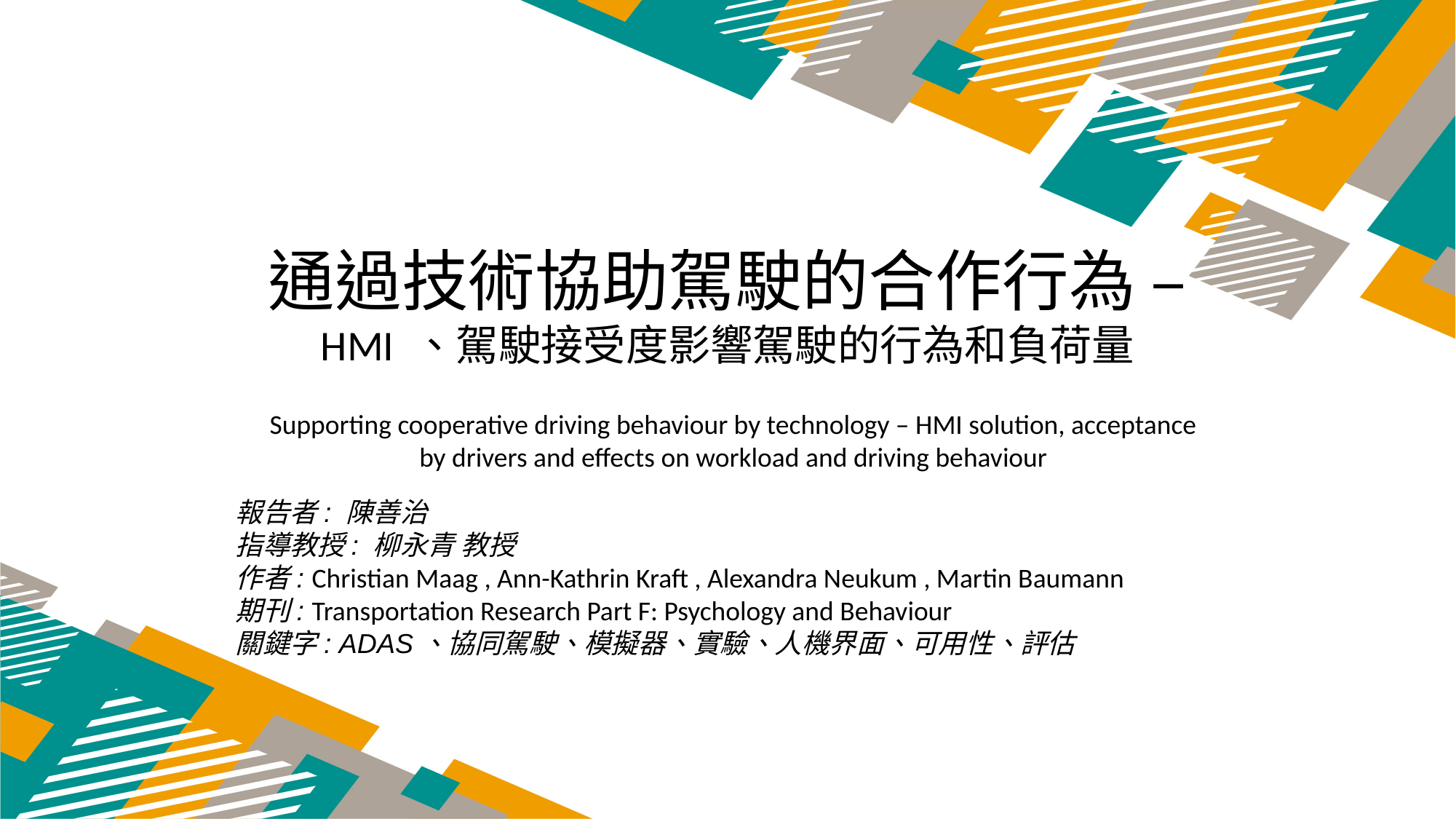

通過技術協助駕駛的合作行為 – HMI 、駕駛接受度影響駕駛的行為和負荷量
Supporting cooperative driving behaviour by technology – HMI solution, acceptance by drivers and effects on workload and driving behaviour
報告者: 陳善治
指導教授: 柳永青 教授
作者: Christian Maag , Ann-Kathrin Kraft , Alexandra Neukum , Martin Baumann
期刊: Transportation Research Part F: Psychology and Behaviour
關鍵字: ADAS、協同駕駛、模擬器、實驗、人機界面、可用性、評估